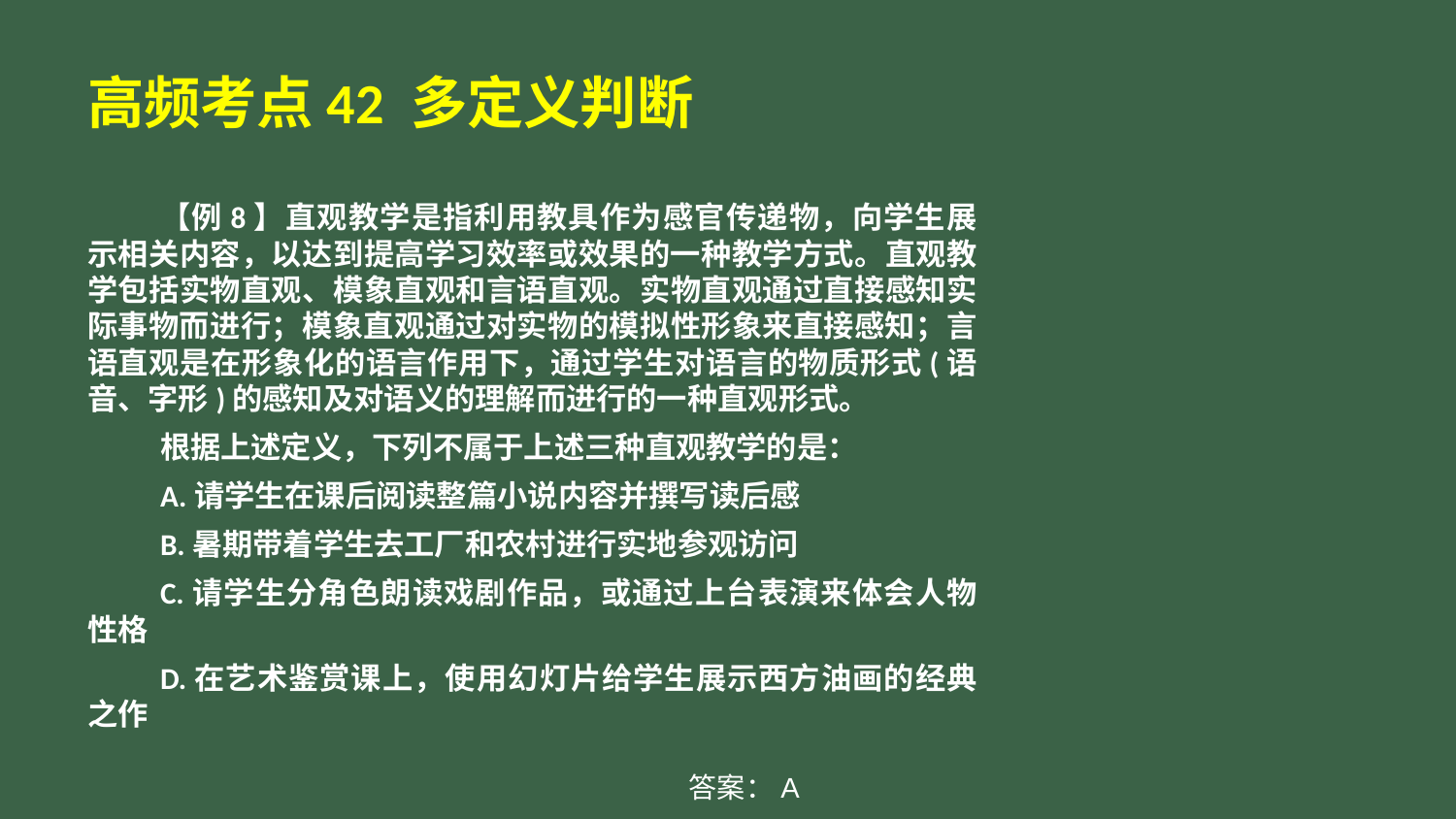

# 高频考点42 多定义判断
【例8】直观教学是指利用教具作为感官传递物，向学生展示相关内容，以达到提高学习效率或效果的一种教学方式。直观教学包括实物直观、模象直观和言语直观。实物直观通过直接感知实际事物而进行；模象直观通过对实物的模拟性形象来直接感知；言语直观是在形象化的语言作用下，通过学生对语言的物质形式(语音、字形)的感知及对语义的理解而进行的一种直观形式。
根据上述定义，下列不属于上述三种直观教学的是：
A.请学生在课后阅读整篇小说内容并撰写读后感
B.暑期带着学生去工厂和农村进行实地参观访问
C.请学生分角色朗读戏剧作品，或通过上台表演来体会人物性格
D.在艺术鉴赏课上，使用幻灯片给学生展示西方油画的经典之作

答案：A